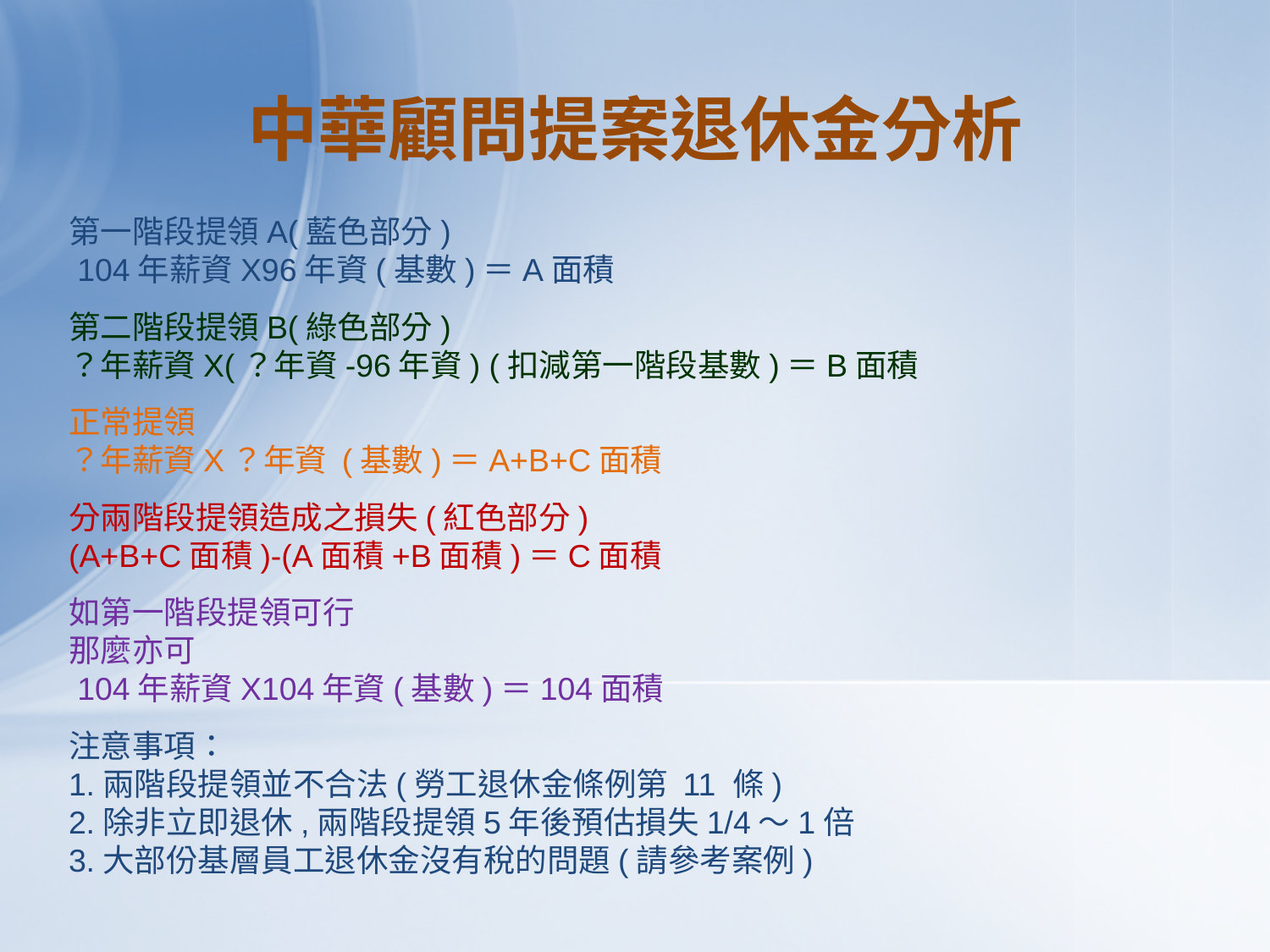

中華顧問提案退休金分析
第一階段提領A(藍色部分)
 104年薪資X96年資(基數)＝A面積

第二階段提領B(綠色部分)
？年薪資X(？年資-96年資) (扣減第一階段基數)＝B面積

正常提領
？年薪資X？年資 (基數)＝A+B+C面積

分兩階段提領造成之損失(紅色部分)
(A+B+C面積)-(A面積+B面積)＝C面積

如第一階段提領可行
那麼亦可
 104年薪資X104年資(基數)＝104面積

注意事項：
1.兩階段提領並不合法(勞工退休金條例第 11 條)
2.除非立即退休,兩階段提領5年後預估損失1/4～1倍
3.大部份基層員工退休金沒有稅的問題(請參考案例)